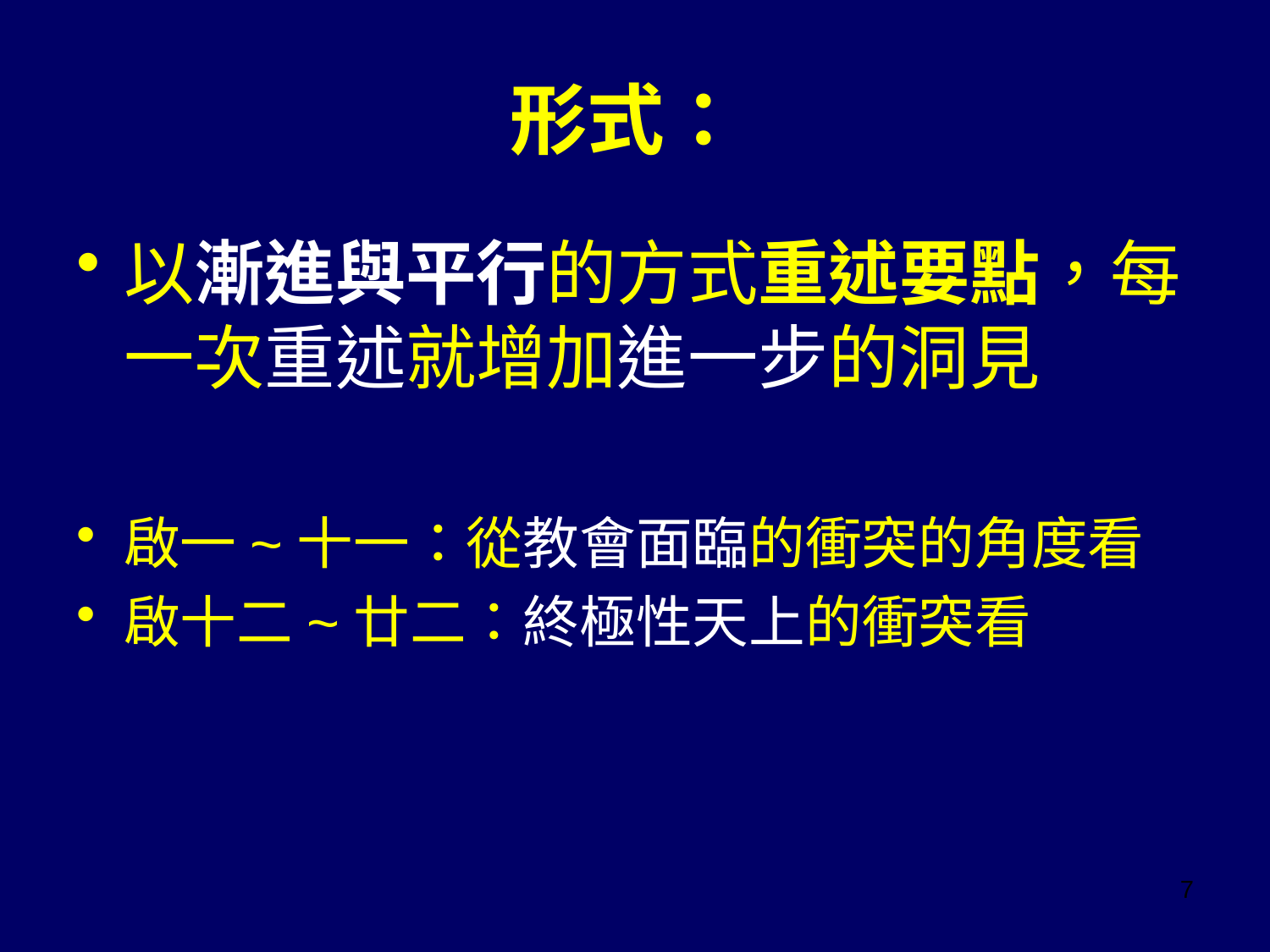

# 形式：
以漸進與平行的方式重述要點，每一次重述就增加進一步的洞見

啟一~十一：從教會面臨的衝突的角度看
啟十二~廿二：終極性天上的衝突看
7